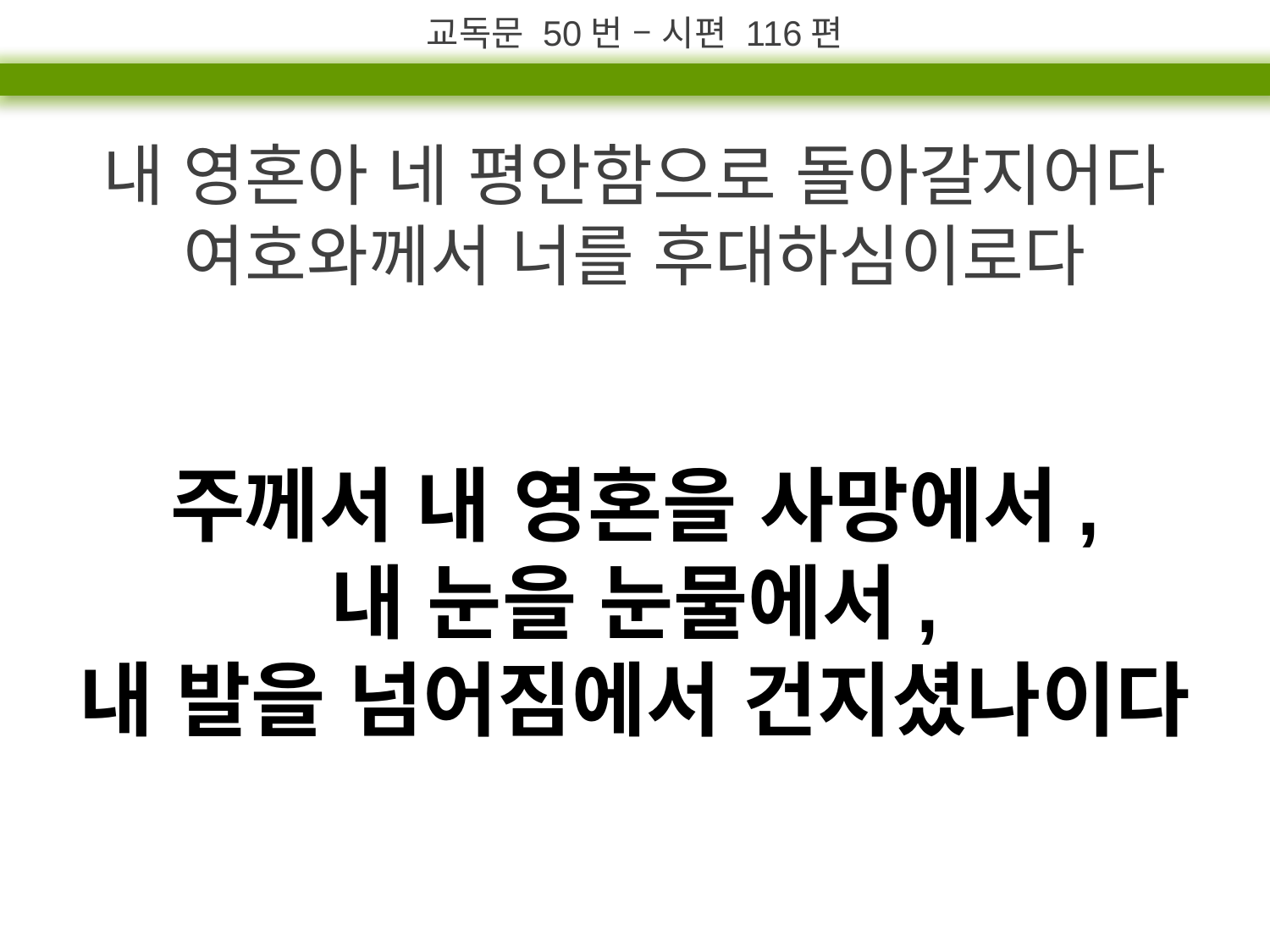

교독문 50번 – 시편 116편

내 영혼아 네 평안함으로 돌아갈지어다
여호와께서 너를 후대하심이로다
주께서 내 영혼을 사망에서,
내 눈을 눈물에서,
내 발을 넘어짐에서 건지셨나이다